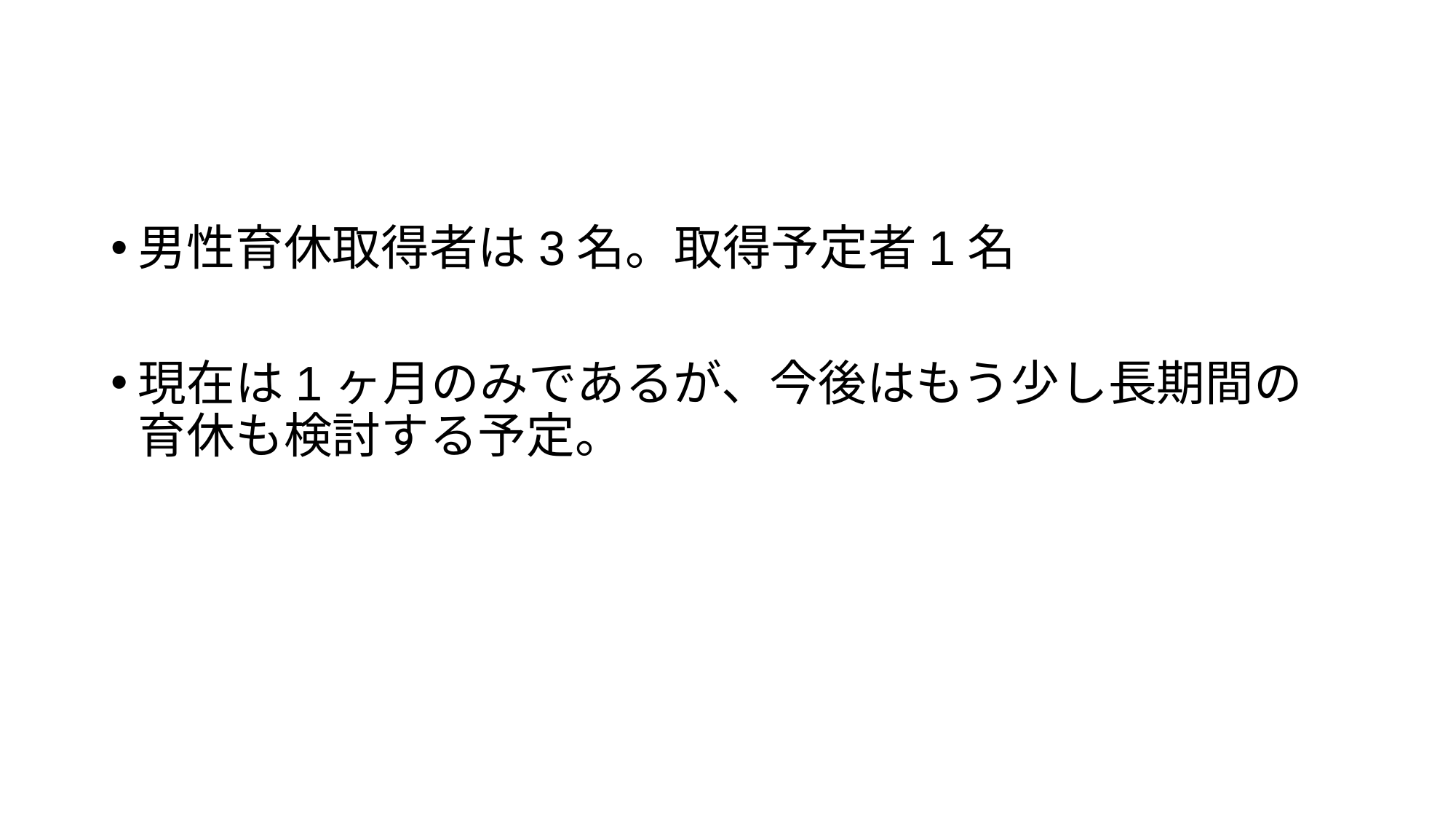

#
男性育休取得者は3名。取得予定者1名

現在は1ヶ月のみであるが、今後はもう少し長期間の育休も検討する予定。